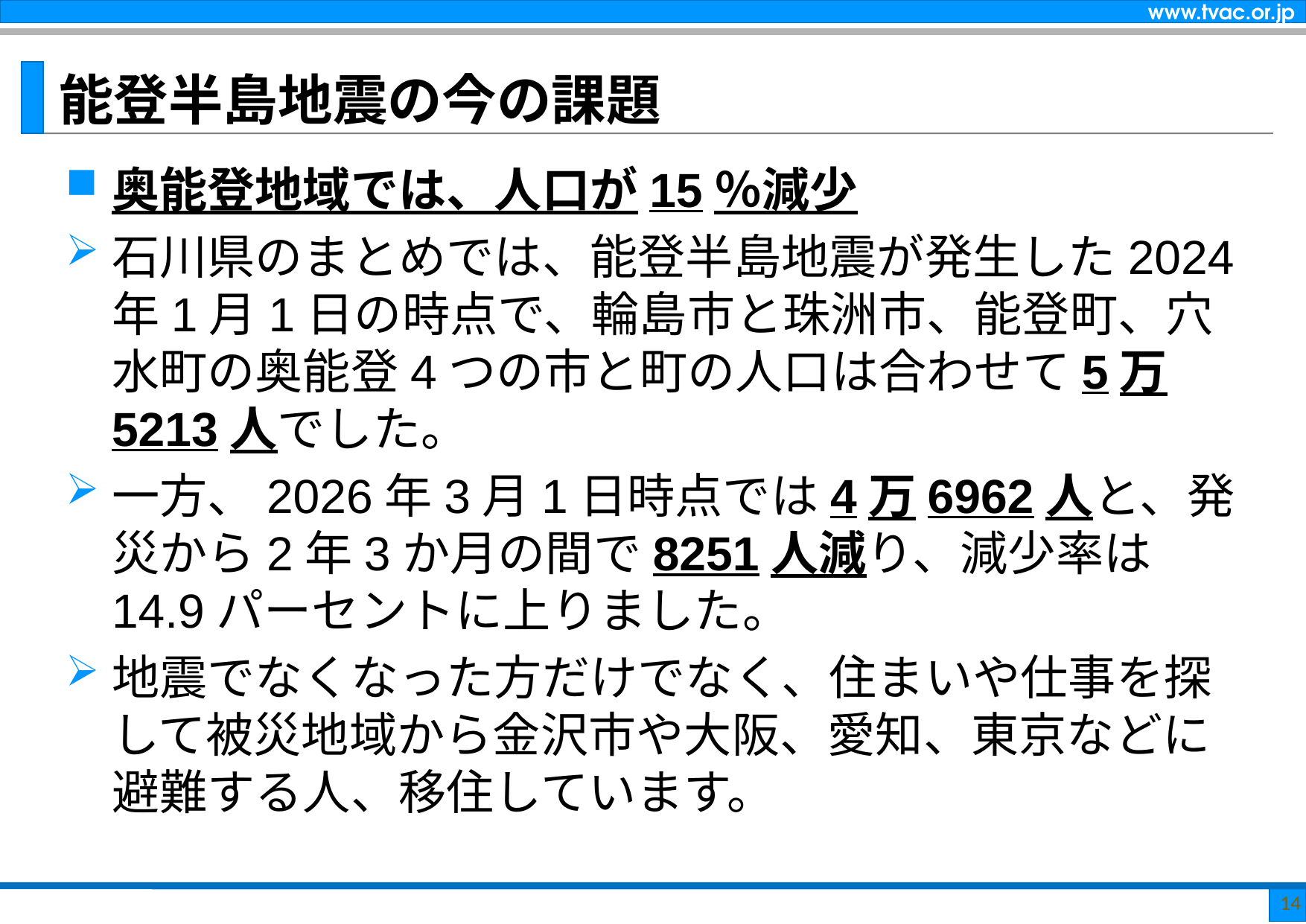

# 能登半島地震の今の課題
奥能登地域では、人口が15％減少
石川県のまとめでは、能登半島地震が発生した2024年1月1日の時点で、輪島市と珠洲市、能登町、穴水町の奥能登4つの市と町の人口は合わせて5万5213人でした。
一方、2026年3月1日時点では4万6962人と、発災から2年3か月の間で8251人減り、減少率は14.9パーセントに上りました。
地震でなくなった方だけでなく、住まいや仕事を探して被災地域から金沢市や大阪、愛知、東京などに避難する人、移住しています。
14